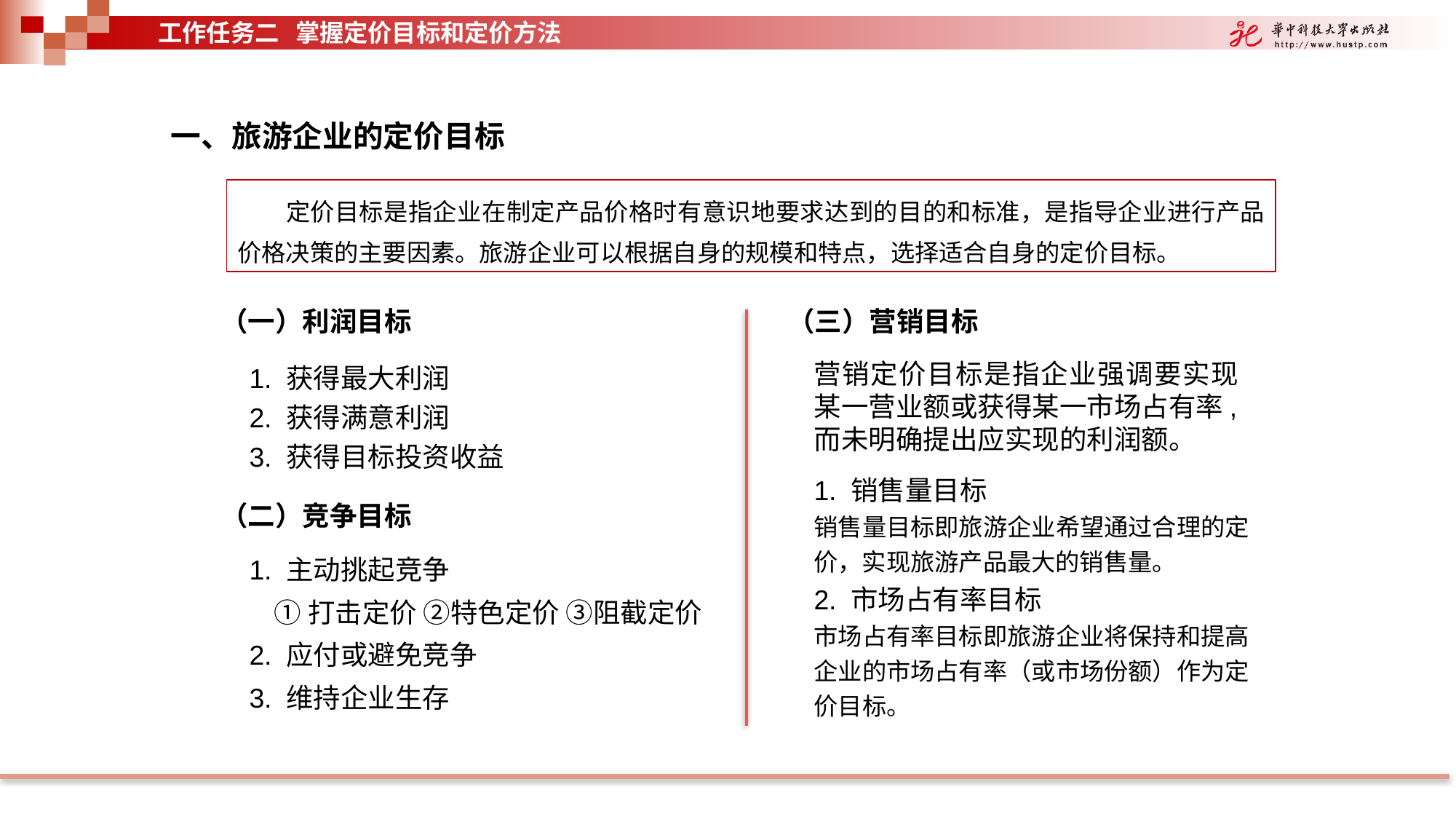

工作任务二   掌握定价目标和定价方法
一、旅游企业的定价目标
定价目标是指企业在制定产品价格时有意识地要求达到的目的和标准，是指导企业进行产品价格决策的主要因素。旅游企业可以根据自身的规模和特点，选择适合自身的定价目标。
（一）利润目标
（三）营销目标
1. 获得最大利润
2. 获得满意利润
3. 获得目标投资收益
营销定价目标是指企业强调要实现某一营业额或获得某一市场占有率,而未明确提出应实现的利润额。
1. 销售量目标
销售量目标即旅游企业希望通过合理的定价，实现旅游产品最大的销售量。
2. 市场占有率目标
市场占有率目标即旅游企业将保持和提高企业的市场占有率（或市场份额）作为定价目标。
（二）竞争目标
1. 主动挑起竞争
    ①打击定价 ②特色定价 ③阻截定价
2. 应付或避免竞争
3. 维持企业生存